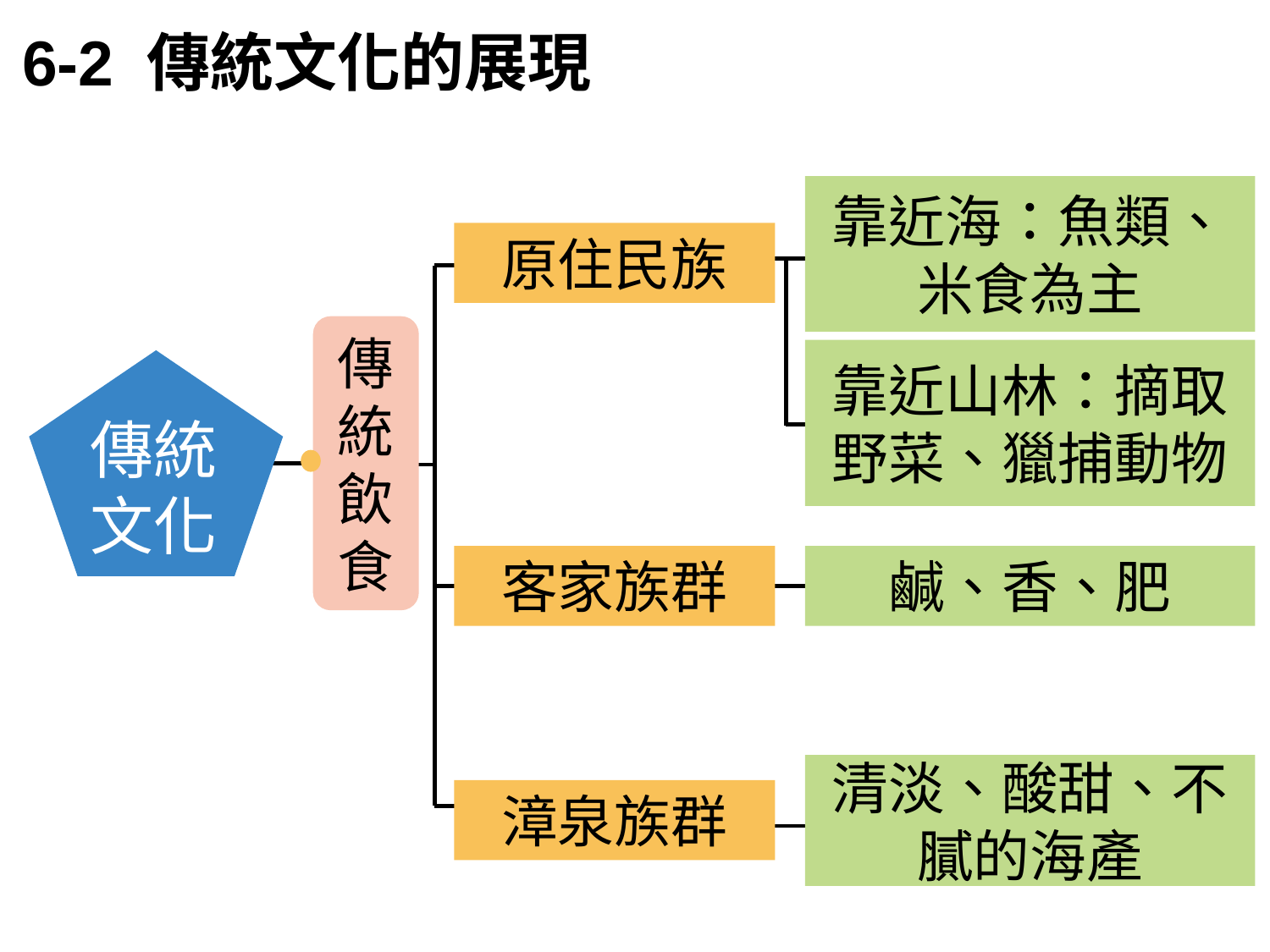

6-2 傳統文化的展現
靠近海：魚類、米食為主
原住民族
傳統飲食
靠近山林：摘取野菜、獵捕動物
傳統文化

客家族群
鹹、香、肥
清淡、酸甜、不膩的海產
漳泉族群